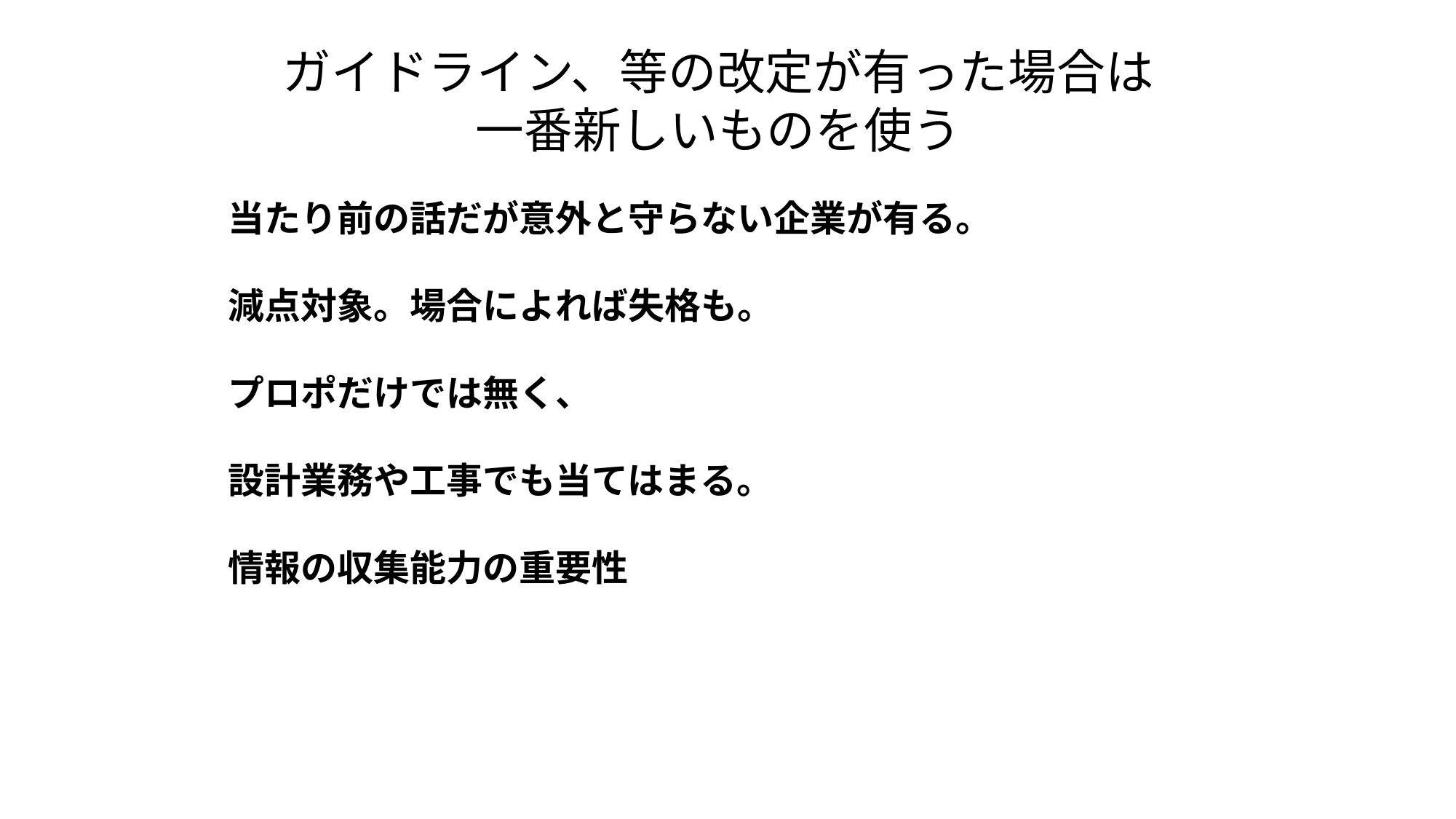

# ガイドライン、等の改定が有った場合は 一番新しいものを使う
当たり前の話だが意外と守らない企業が有る。

減点対象。場合によれば失格も。

プロポだけでは無く、

設計業務や工事でも当てはまる。

情報の収集能力の重要性